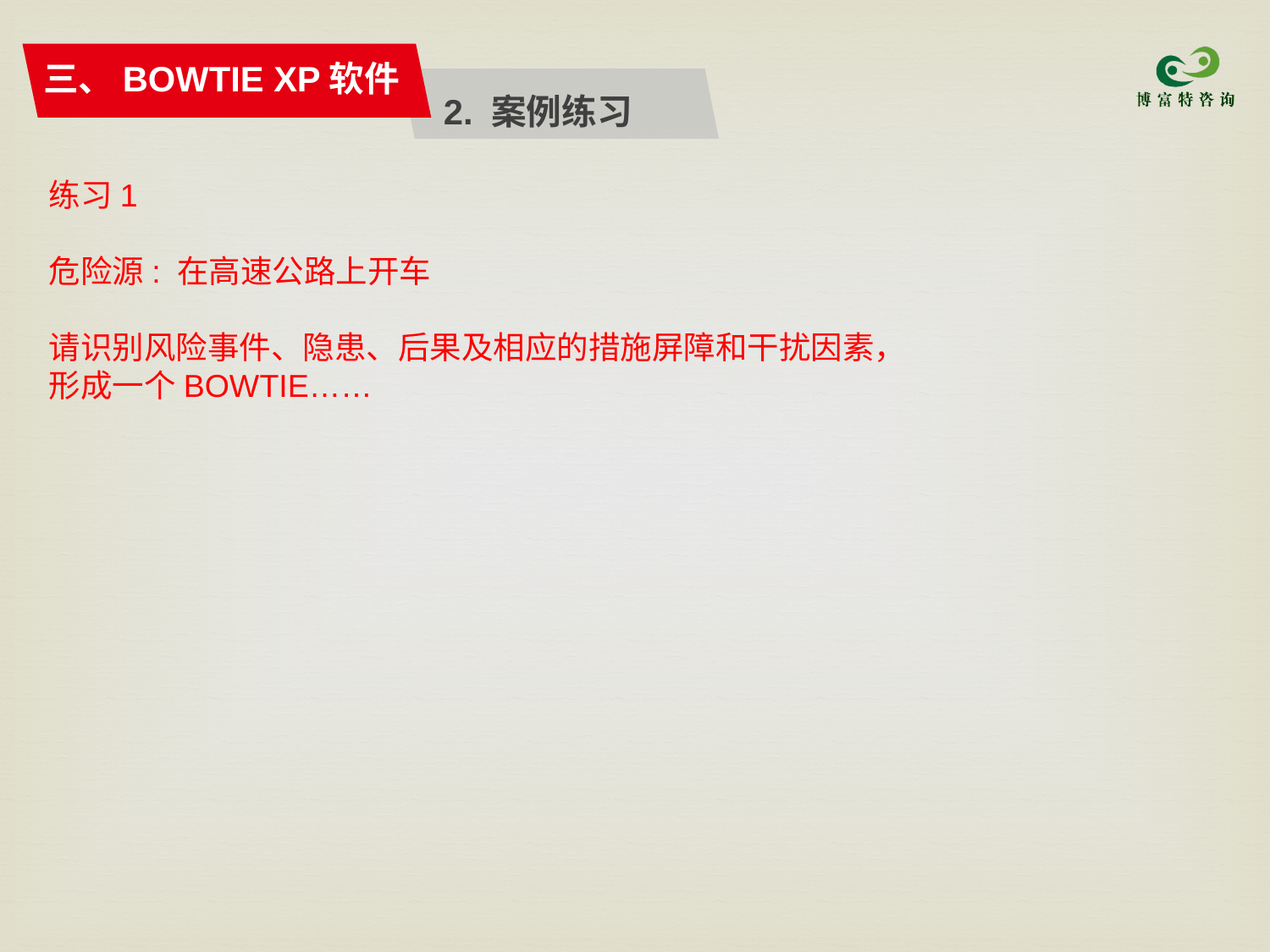

三、BOWTIE XP软件
2. 案例练习

练习1

危险源: 在高速公路上开车

请识别风险事件、隐患、后果及相应的措施屏障和干扰因素，形成一个BOWTIE……